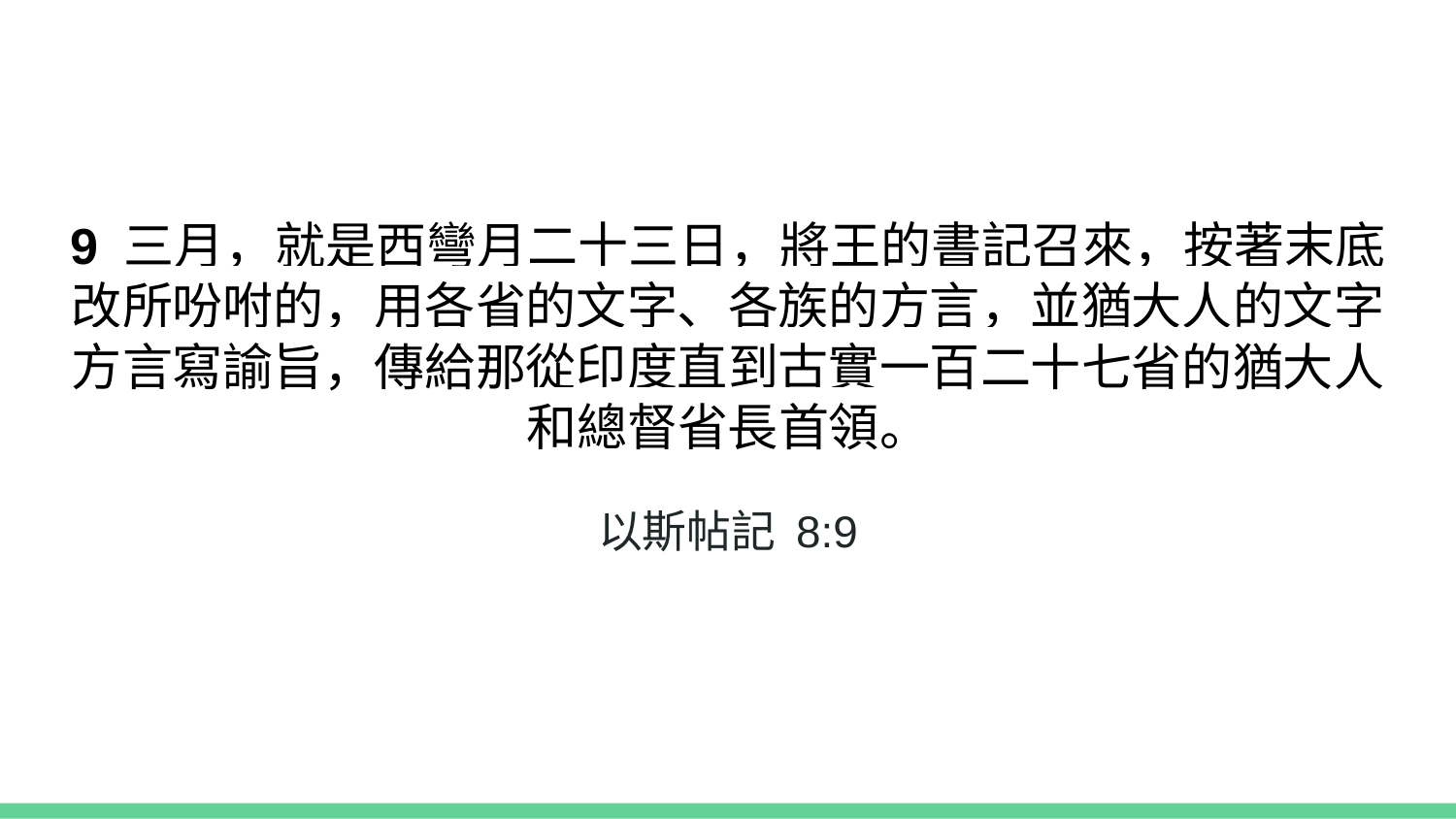

# 9 三月，就是西彎月二十三日，將王的書記召來，按著末底改所吩咐的，用各省的文字、各族的方言，並猶大人的文字方言寫諭旨，傳給那從印度直到古實一百二十七省的猶大人和總督省長首領。
以斯帖記 8:9